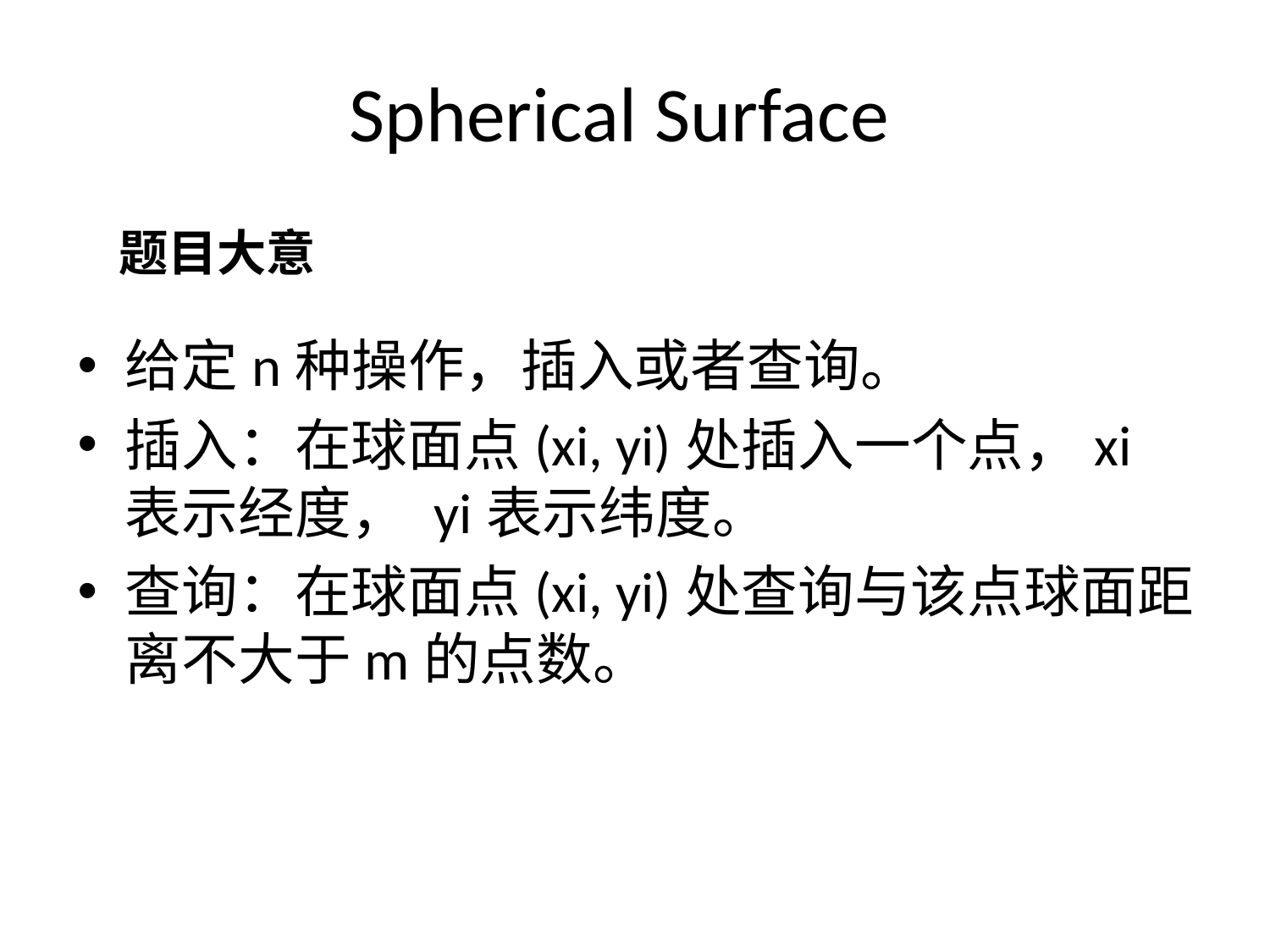

Spherical Surface
# 题目大意
给定n种操作，插入或者查询。
插入：在球面点(xi, yi)处插入一个点，xi表示经度， yi表示纬度。
查询：在球面点(xi, yi)处查询与该点球面距离不大于m的点数。